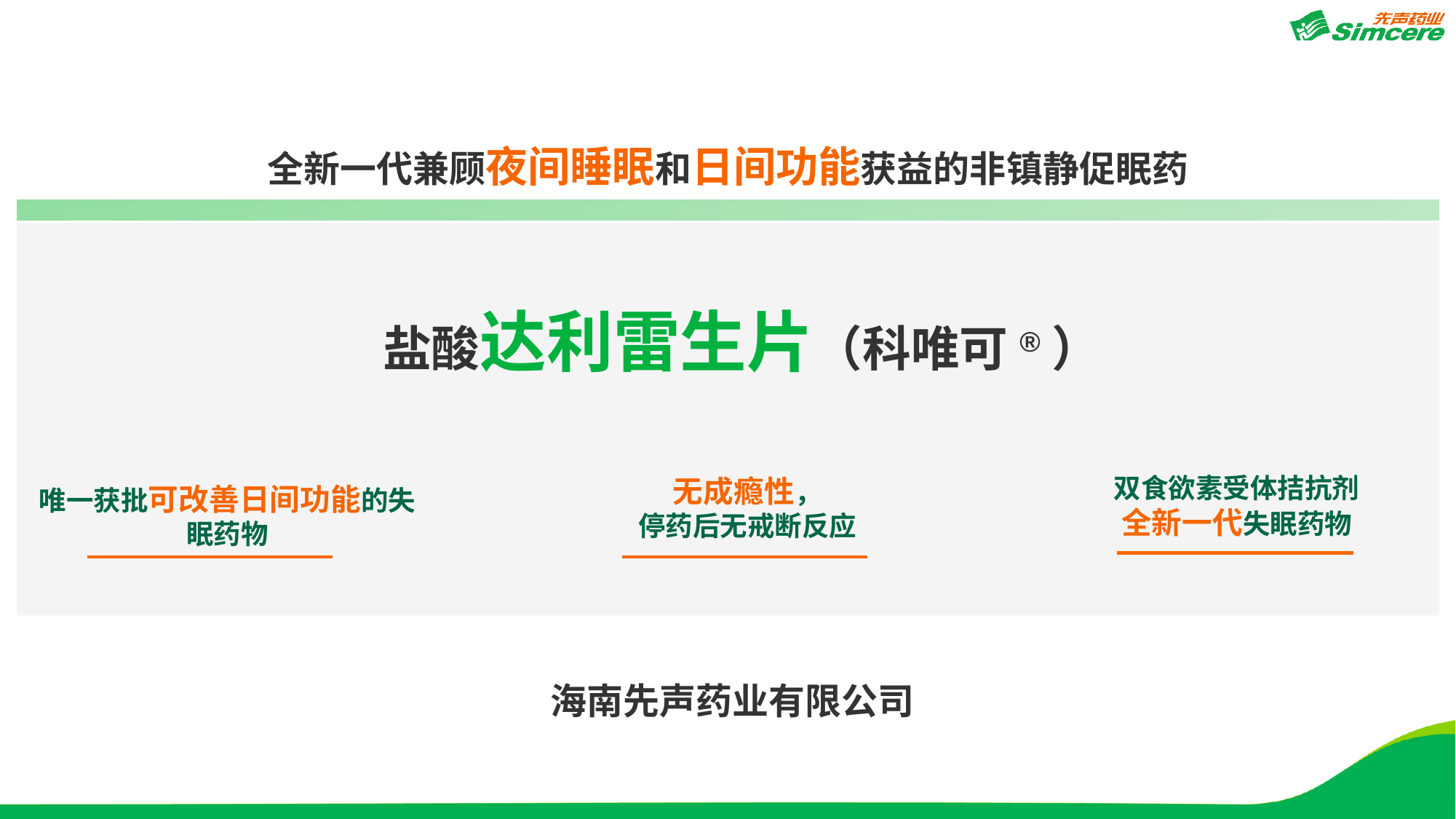

全新一代兼顾夜间睡眠和日间功能获益的非镇静促眠药

盐酸达利雷生片（科唯可®）
双食欲素受体拮抗剂
全新一代失眠药物
无成瘾性，
停药后无戒断反应

唯一获批可改善日间功能的失眠药物
海南先声药业有限公司
1